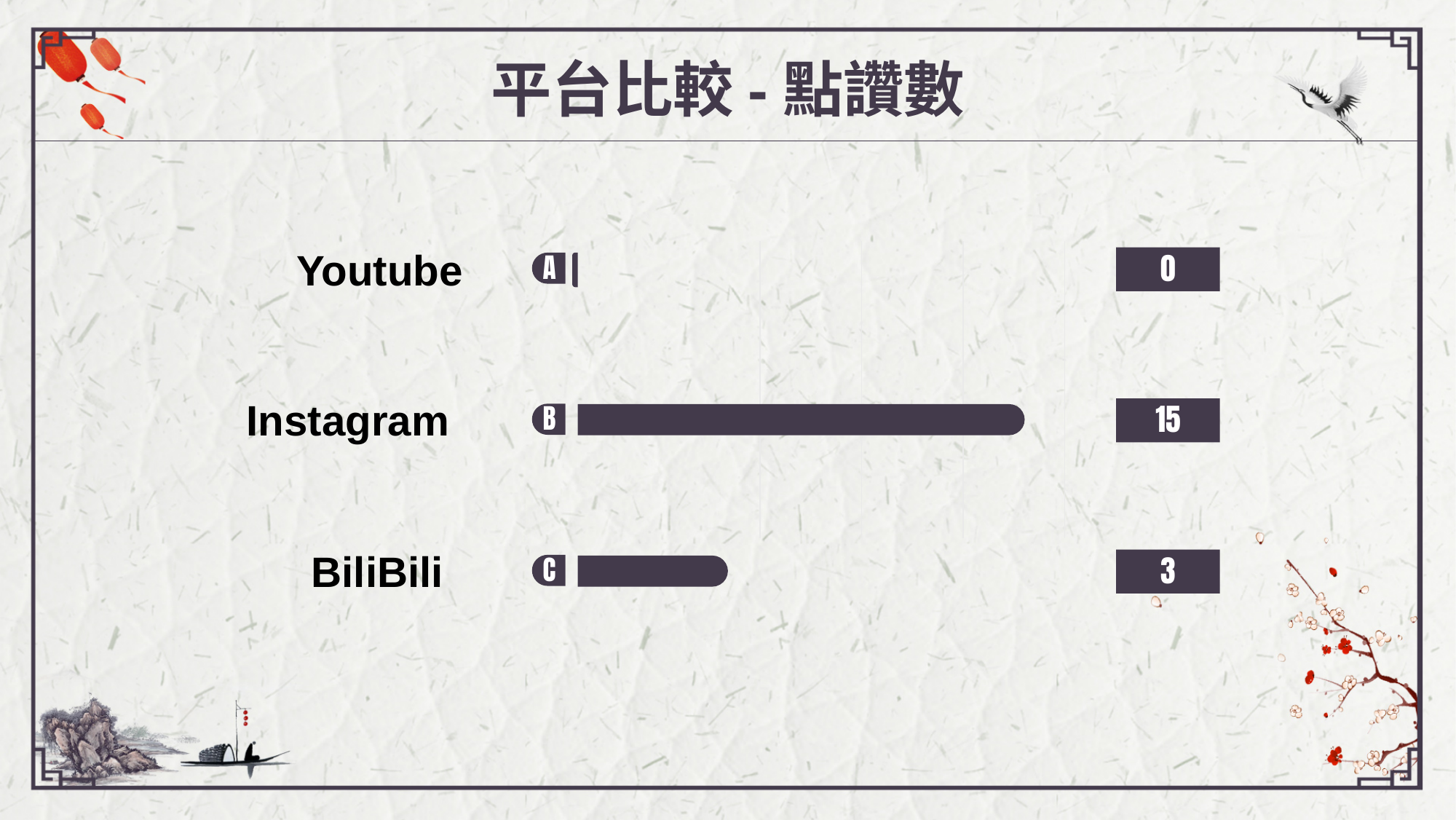

平台比較-點讚數
Youtube
0
A

Instagram

15
B
BiliBili

3
C